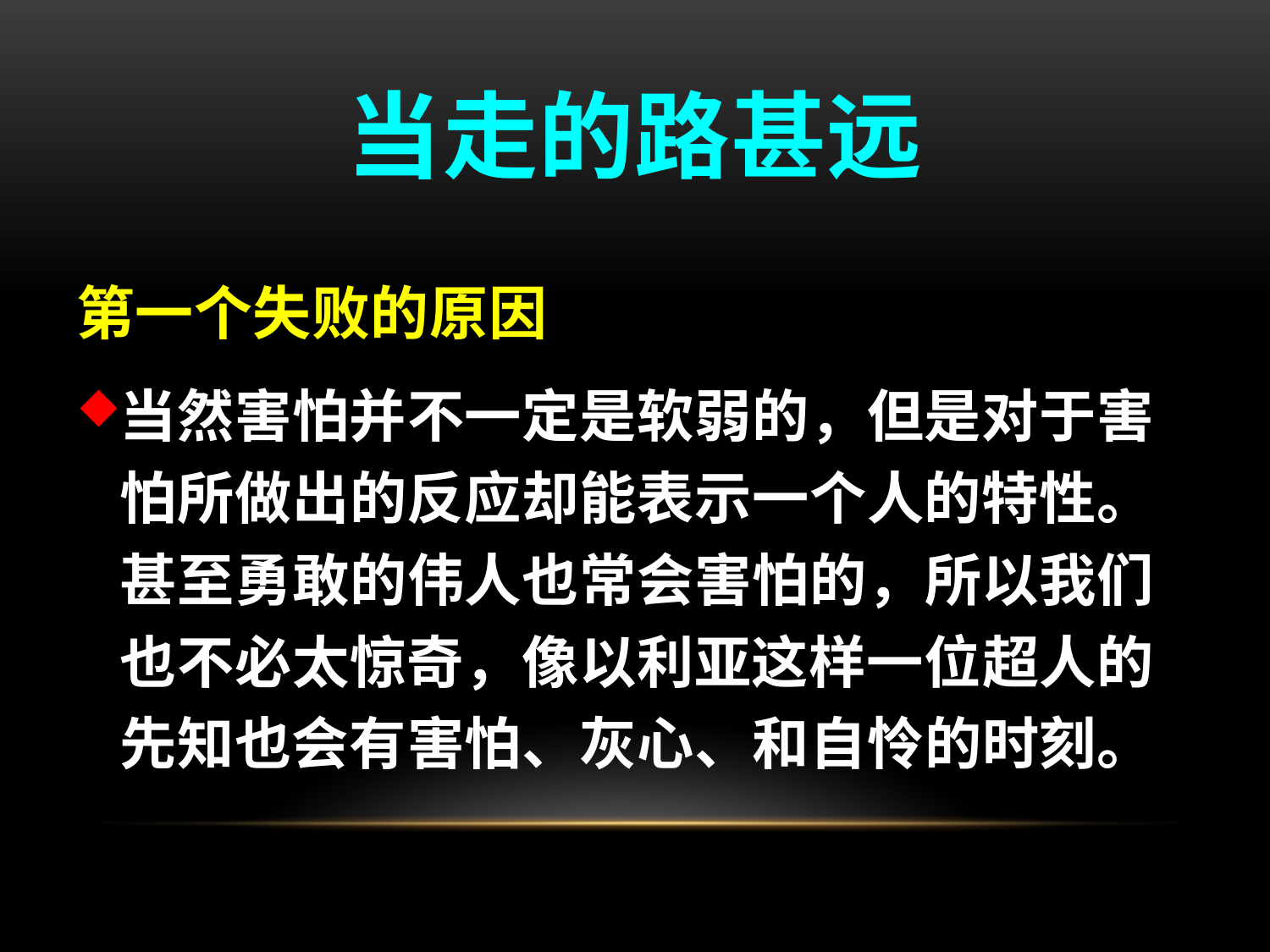

# 当走的路甚远
第一个失败的原因
当然害怕并不一定是软弱的，但是对于害怕所做出的反应却能表示一个人的特性。甚至勇敢的伟人也常会害怕的，所以我们也不必太惊奇，像以利亚这样一位超人的先知也会有害怕、灰心、和自怜的时刻。